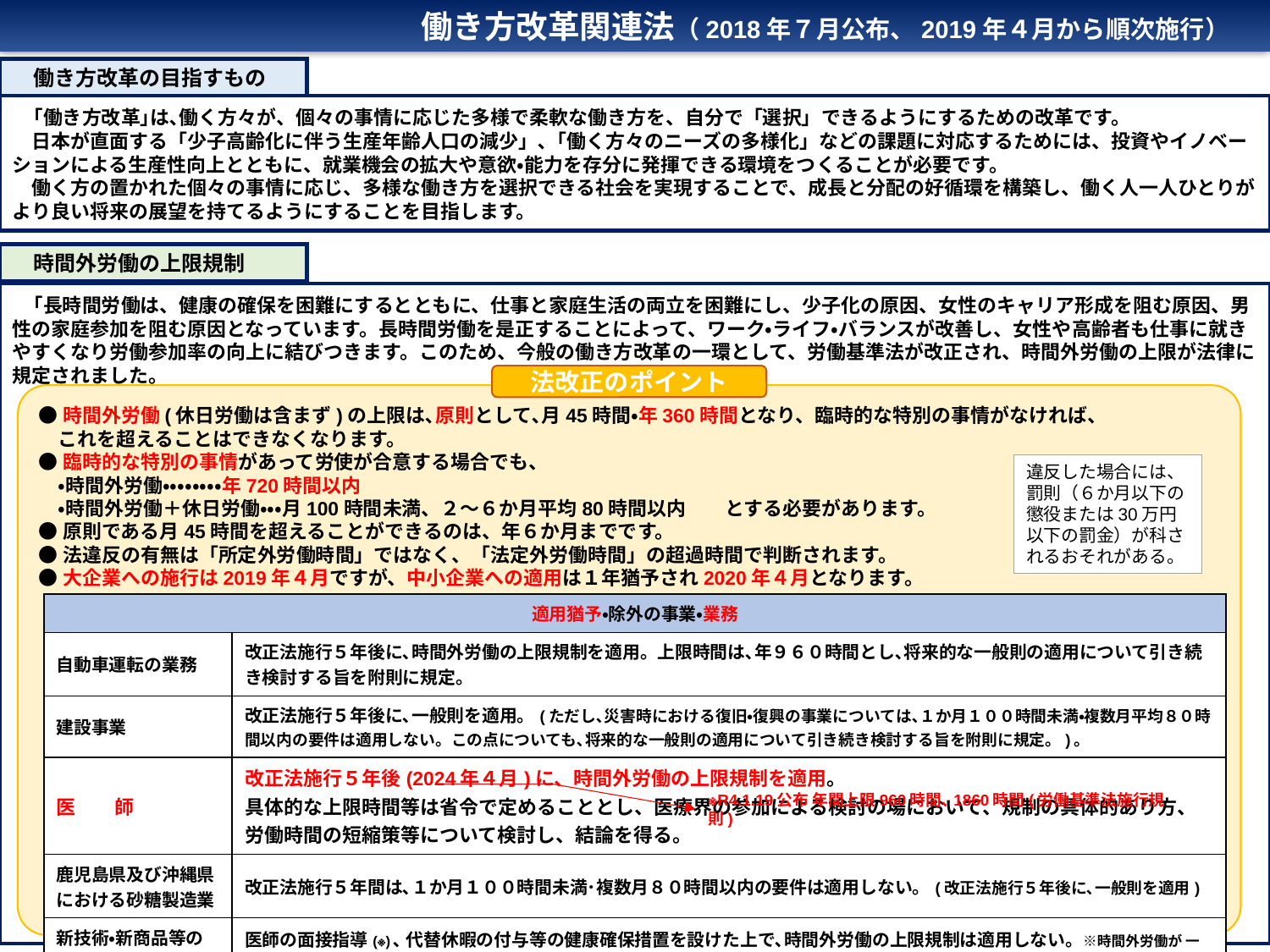

働き方改革関連法（2018年７月公布、2019年４月から順次施行）
　働き方改革の目指すもの
　｢働き方改革｣は､働く方々が、個々の事情に応じた多様で柔軟な働き方を、自分で「選択」できるようにするための改革です。
　日本が直面する「少子高齢化に伴う生産年齢人口の減少」､「働く方々のニーズの多様化」などの課題に対応するためには、投資やイノベーションによる生産性向上とともに、就業機会の拡大や意欲・能力を存分に発揮できる環境をつくることが必要です。
　働く方の置かれた個々の事情に応じ、多様な働き方を選択できる社会を実現することで、成長と分配の好循環を構築し、働く人一人ひとりがより良い将来の展望を持てるようにすることを目指します。
　時間外労働の上限規制
　｢⻑時間労働は、健康の確保を困難にするとともに、仕事と家庭⽣活の両⽴を困難にし、少⼦化の原因、⼥性のキャリア形成を阻む原因、男性の家庭参加を阻む原因となっています。⻑時間労働を是正することによって、ワーク・ライフ・バランスが改善し、⼥性や⾼齢者も仕事に就きやすくなり労働参加率の向上に結びつきます。このため、今般の働き方改革の⼀環として、労働基準法が改正され、時間外労働の上限が法律に規定されました。

法改正のポイント
●時間外労働(休日労働は含まず)の上限は､原則として､月45時間・年360時間となり、臨時的な特別の事情がなければ、
　これを超えることはできなくなります。
●臨時的な特別の事情があって労使が合意する場合でも、
　・時間外労働・・・・・・・・年720時間以内
　・時間外労働＋休日労働・・・月100時間未満、２〜６か月平均80時間以内　　とする必要があります。
●原則である月45時間を超えることができるのは、年６か月までです。
●法違反の有無は「所定外労働時間」ではなく、「法定外労働時間」の超過時間で判断されます。
●⼤企業への施⾏は2019年４月ですが、中⼩企業への適⽤は１年猶予され2020年４月となります。

違反した場合には、罰則（６か⽉以下の懲役または30万円以下の罰⾦）が科されるおそれがある。
| 適用猶予・除外の事業・業務 |  |
| --- | --- |
| 自動車運転の業務 | 改正法施行５年後に､時間外労働の上限規制を適用。上限時間は､年９６０時間とし､将来的な一般則の適用について引き続き検討する旨を附則に規定。 |
| 建設事業 | 改正法施行５年後に､一般則を適用。(ただし､災害時における復旧・復興の事業については､１か月１００時間未満・複数月平均８０時間以内の要件は適用しない。この点についても､将来的な一般則の適用について引き続き検討する旨を附則に規定。)。 |
| 医　　師 | 改正法施行５年後(2024年４月)に、時間外労働の上限規制を適用。 具体的な上限時間等は省令で定めることとし、医療界の参加による検討の場において、規制の具体的あり方、労働時間の短縮策等について検討し、結論を得る。 |
| 鹿児島県及び沖縄県における砂糖製造業 | 改正法施行５年間は､１か月１００時間未満･複数月８０時間以内の要件は適用しない。(改正法施行５年後に､一般則を適用) |
| 新技術・新商品等の研究開発業務 | 医師の面接指導(※)､ 代替休暇の付与等の健康確保措置を設けた上で､時間外労働の上限規制は適用しない。※時間外労働が 一定時間を超える場合には､事業主は､その者に必ず医師による面接指導を受けさせなければならないこととする。(労働安全衛生法の改正) |
※R4.1.19公布 年間上限960時間､1860時間(労働基準法施行規則)